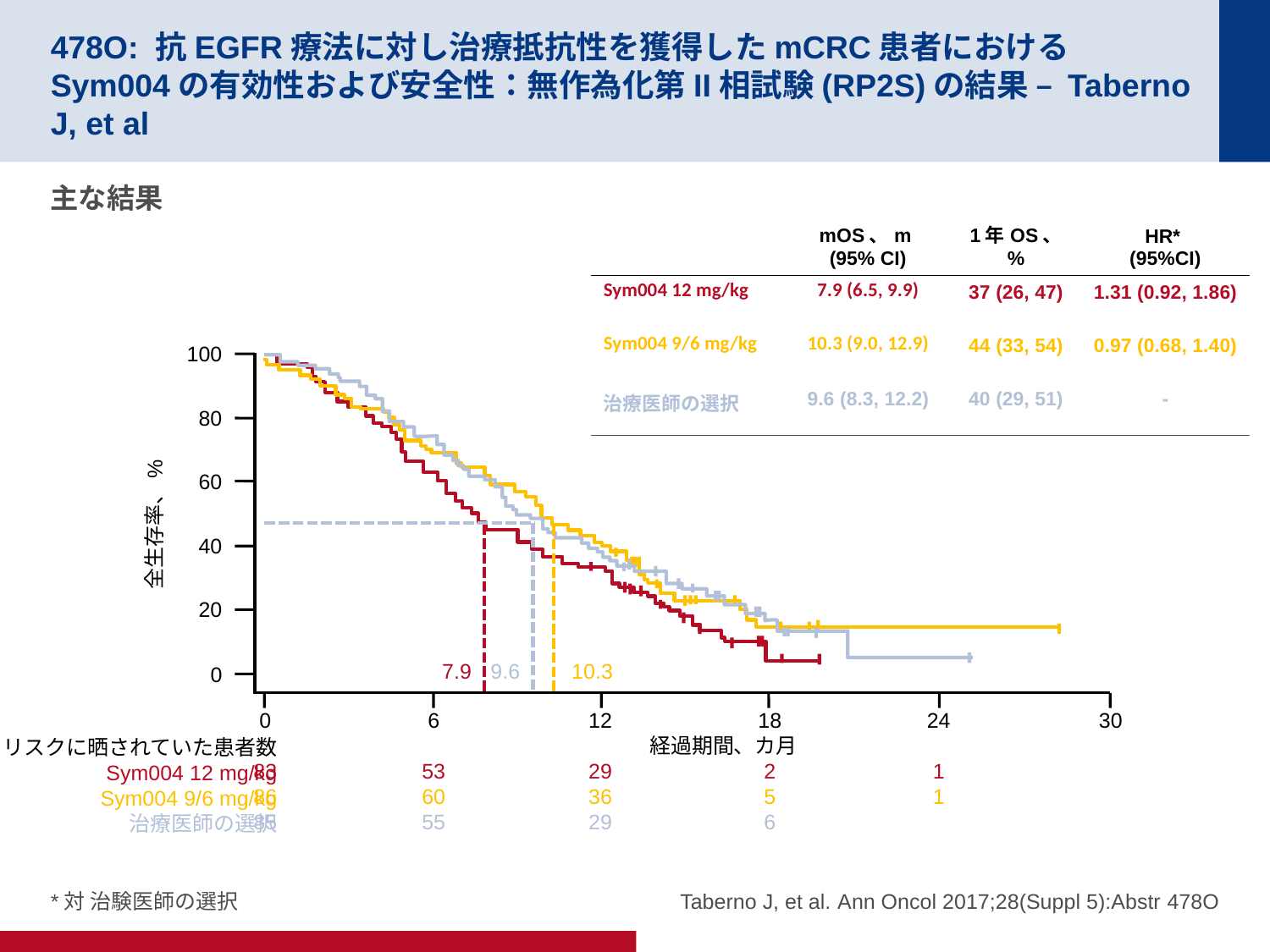

# 478O: 抗EGFR療法に対し治療抵抗性を獲得したmCRC患者におけるSym004の有効性および安全性：無作為化第II相試験(RP2S)の結果 – Taberno J, et al
主な結果

|  | mOS、m (95% CI) | 1年OS、 % | HR\* (95%CI) |
| --- | --- | --- | --- |
| Sym004 12 mg/kg | 7.9 (6.5, 9.9) | 37 (26, 47) | 1.31 (0.92, 1.86) |
| Sym004 9/6 mg/kg | 10.3 (9.0, 12.9) | 44 (33, 54) | 0.97 (0.68, 1.40) |
| 治療医師の選択 | 9.6 (8.3, 12.2) | 40 (29, 51) | - |
100

80
60
全生存率、%
40
20
0
0

83
86
85
6

53
60
55

12

29
36
29
18

2
5
6
24

1
1
30
経過期間、カ月

7.9
9.6
10.3
リスクに晒されていた患者数
Sym004 12 mg/kg
Sym004 9/6 mg/kg
治療医師の選択
*対 治験医師の選択
Taberno J, et al. Ann Oncol 2017;28(Suppl 5):Abstr 478O